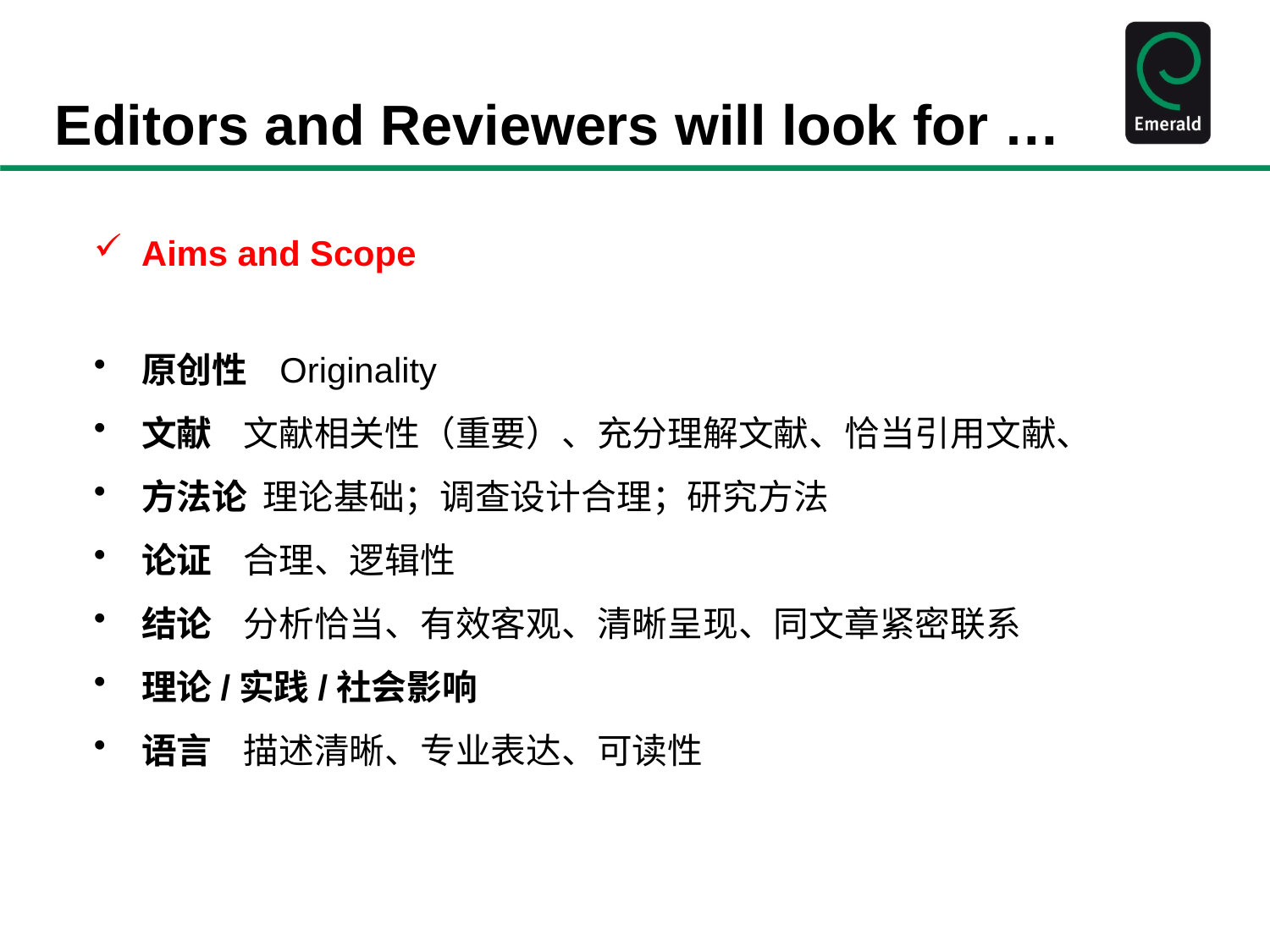

Editors and Reviewers will look for …
Aims and Scope

原创性   Originality
文献    文献相关性（重要）、充分理解文献、恰当引用文献、
方法论  理论基础；调查设计合理；研究方法
论证    合理、逻辑性
结论    分析恰当、有效客观、清晰呈现、同文章紧密联系
理论/实践/社会影响
语言    描述清晰、专业表达、可读性